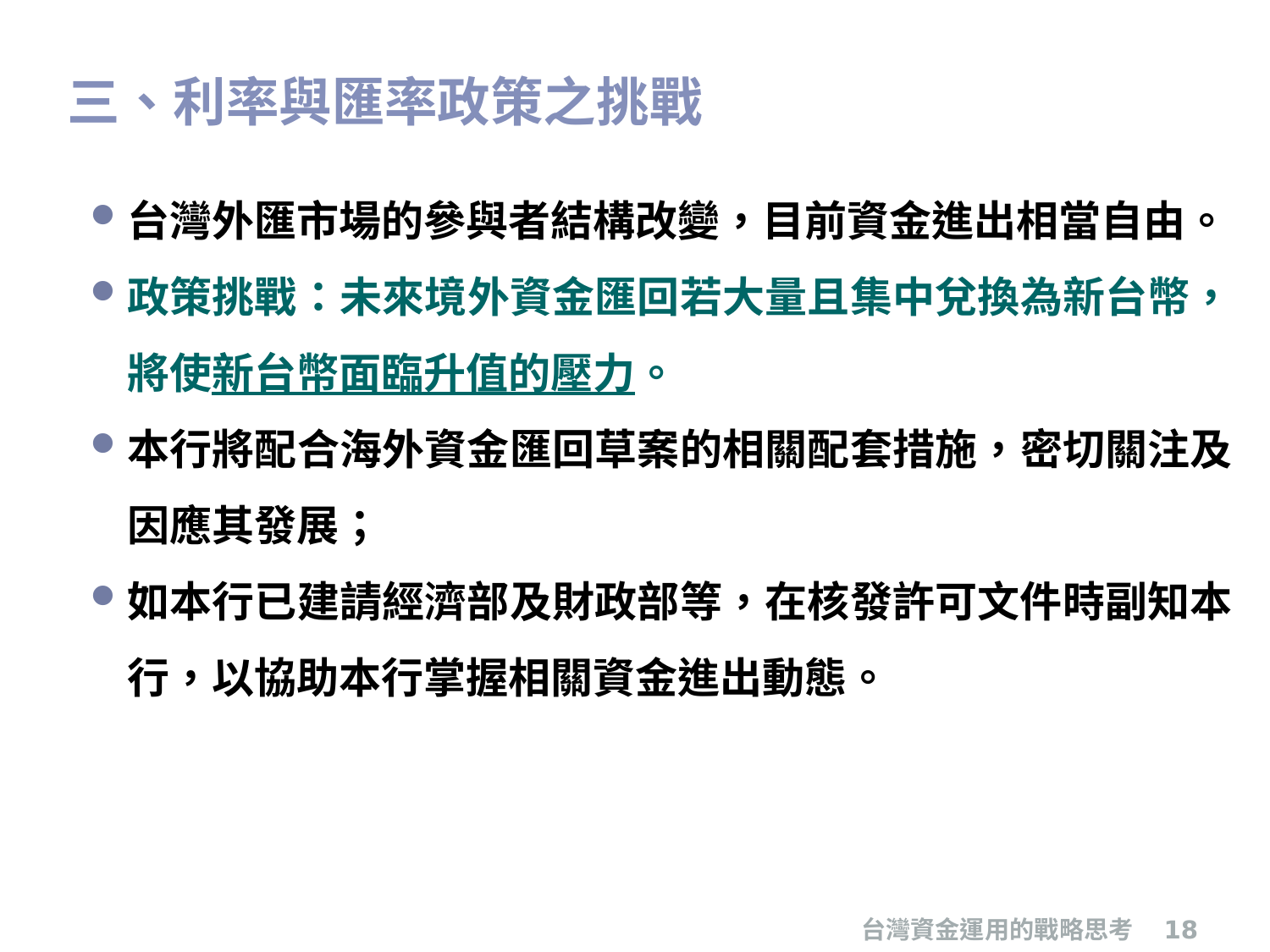

# 三、利率與匯率政策之挑戰
台灣外匯市場的參與者結構改變，目前資金進出相當自由。
政策挑戰：未來境外資金匯回若大量且集中兌換為新台幣，將使新台幣面臨升值的壓力。
本行將配合海外資金匯回草案的相關配套措施，密切關注及因應其發展；
如本行已建請經濟部及財政部等，在核發許可文件時副知本行，以協助本行掌握相關資金進出動態。
台灣資金運用的戰略思考
18